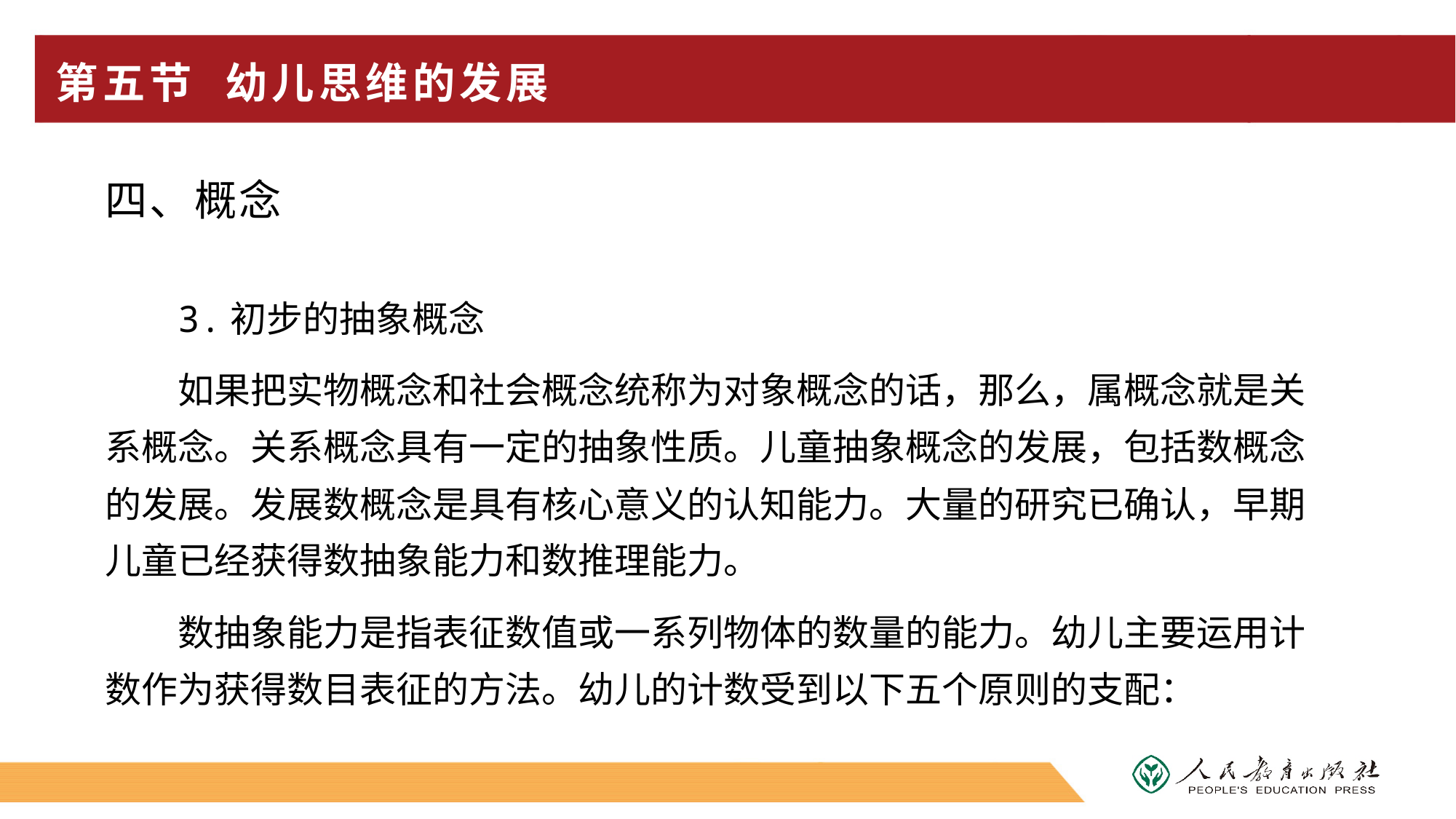

# 第五节  幼儿思维的发展
四、概念
3.初步的抽象概念
如果把实物概念和社会概念统称为对象概念的话，那么，属概念就是关系概念。关系概念具有一定的抽象性质。儿童抽象概念的发展，包括数概念的发展。发展数概念是具有核心意义的认知能力。大量的研究已确认，早期儿童已经获得数抽象能力和数推理能力。
数抽象能力是指表征数值或一系列物体的数量的能力。幼儿主要运用计数作为获得数目表征的方法。幼儿的计数受到以下五个原则的支配：